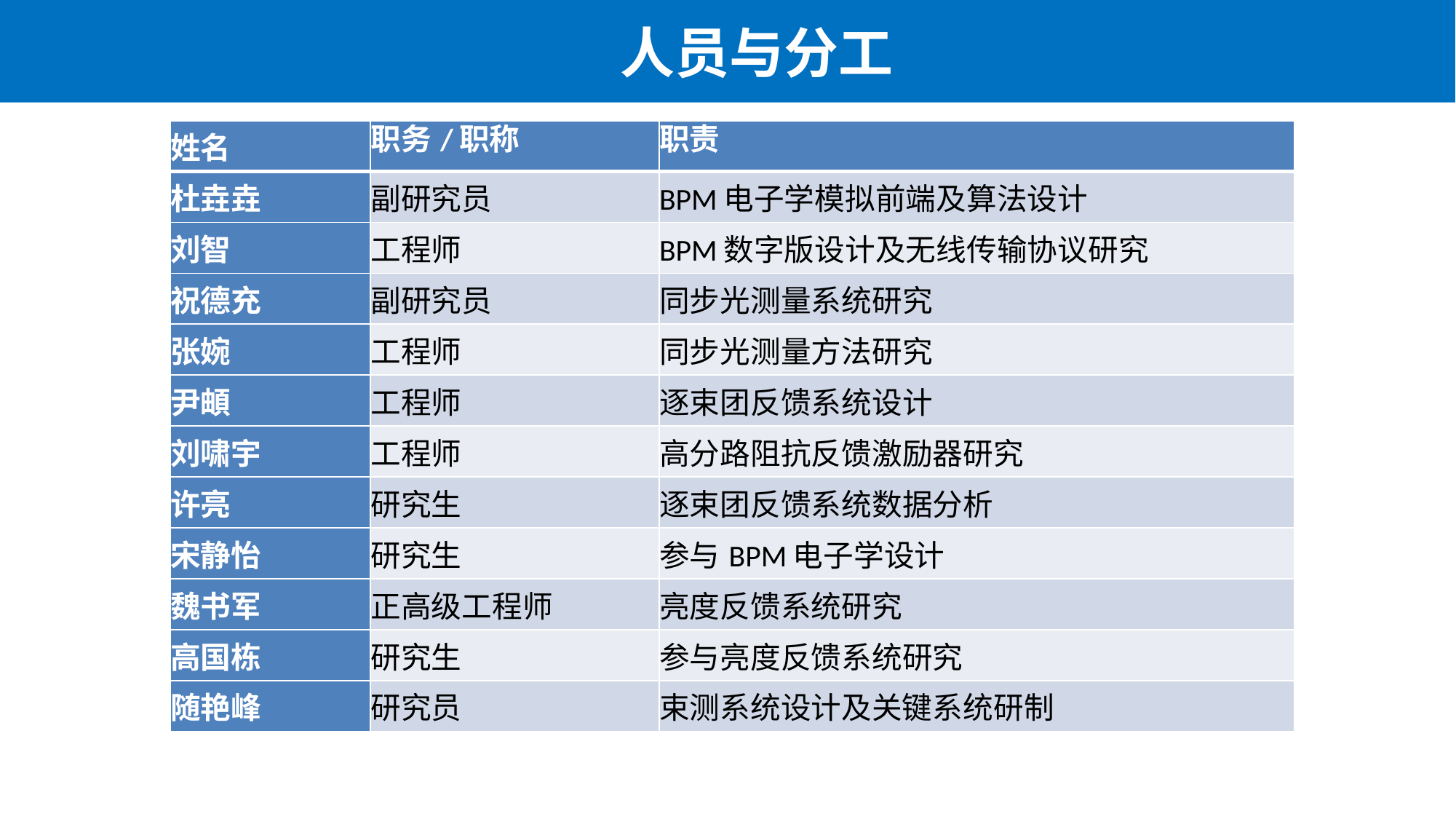

# 人员与分工
| 姓名 | 职务/职称 | 职责 |
| --- | --- | --- |
| 杜垚垚 | 副研究员 | BPM电子学模拟前端及算法设计 |
| 刘智 | 工程师 | BPM数字版设计及无线传输协议研究 |
| 祝德充 | 副研究员 | 同步光测量系统研究 |
| 张婉 | 工程师 | 同步光测量方法研究 |
| 尹頔 | 工程师 | 逐束团反馈系统设计 |
| 刘啸宇 | 工程师 | 高分路阻抗反馈激励器研究 |
| 许亮 | 研究生 | 逐束团反馈系统数据分析 |
| 宋静怡 | 研究生 | 参与BPM电子学设计 |
| 魏书军 | 正高级工程师 | 亮度反馈系统研究 |
| 高国栋 | 研究生 | 参与亮度反馈系统研究 |
| 随艳峰 | 研究员 | 束测系统设计及关键系统研制 |